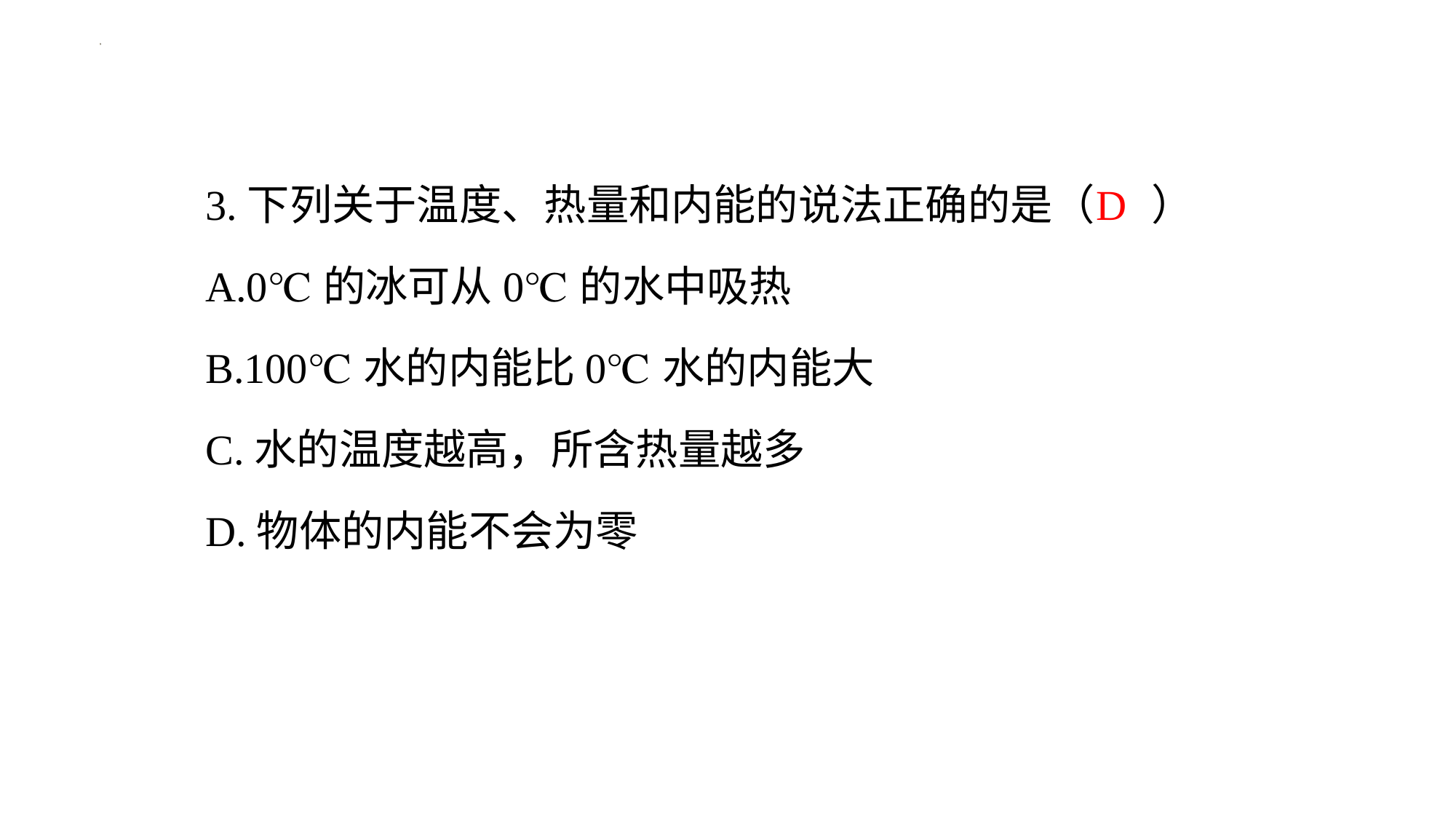

3.下列关于温度、热量和内能的说法正确的是（      ）
A.0℃的冰可从0℃的水中吸热
B.100℃水的内能比0℃水的内能大
C.水的温度越高，所含热量越多
D.物体的内能不会为零
D